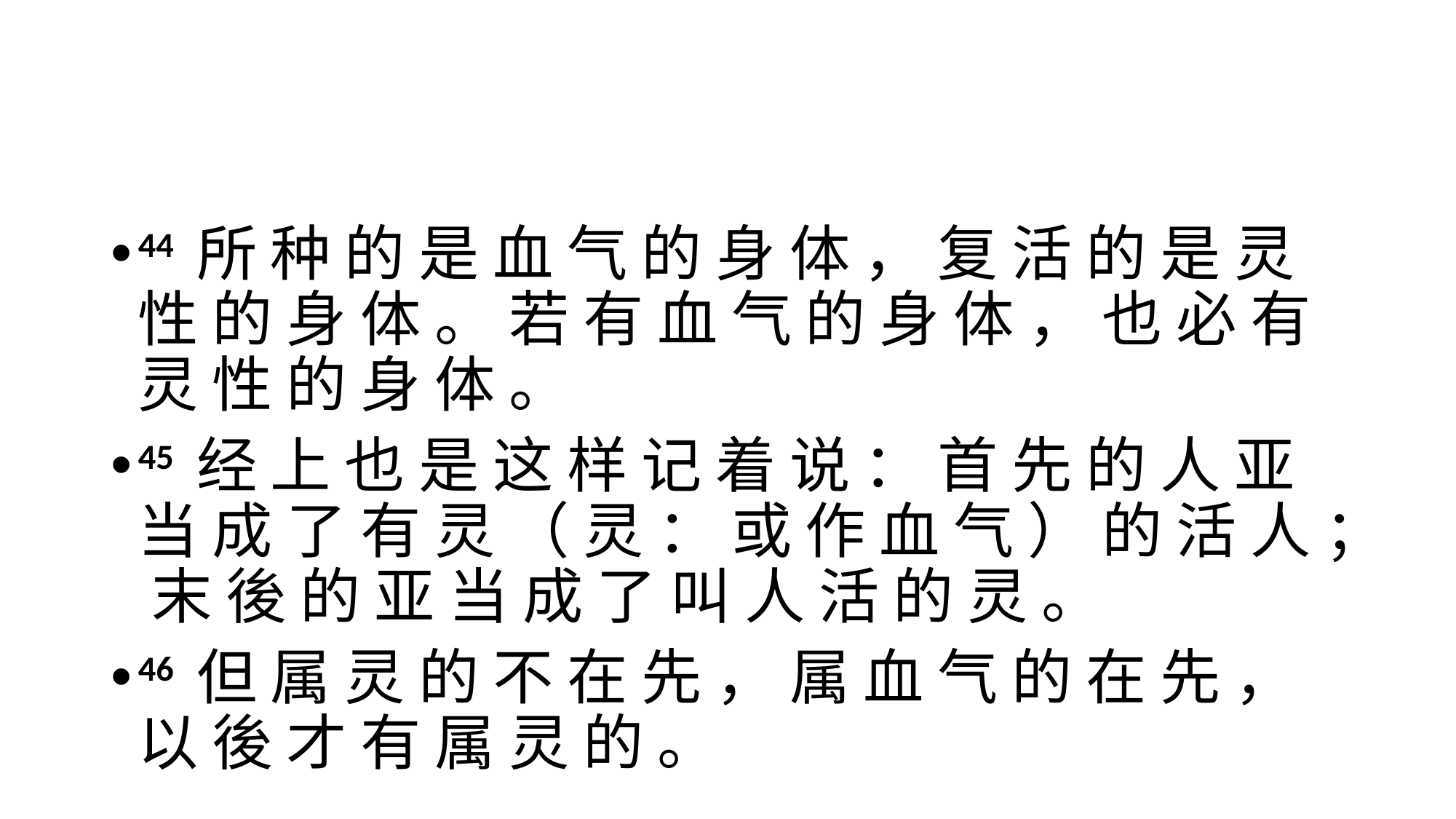

#
44 所 种 的 是 血 气 的 身 体 ， 复 活 的 是 灵 性 的 身 体 。 若 有 血 气 的 身 体 ， 也 必 有 灵 性 的 身 体 。
45 经 上 也 是 这 样 记 着 说 ： 首 先 的 人 亚 当 成 了 有 灵 （ 灵 ： 或 作 血 气 ） 的 活 人 ； 末 後 的 亚 当 成 了 叫 人 活 的 灵 。
46 但 属 灵 的 不 在 先 ， 属 血 气 的 在 先 ， 以 後 才 有 属 灵 的 。